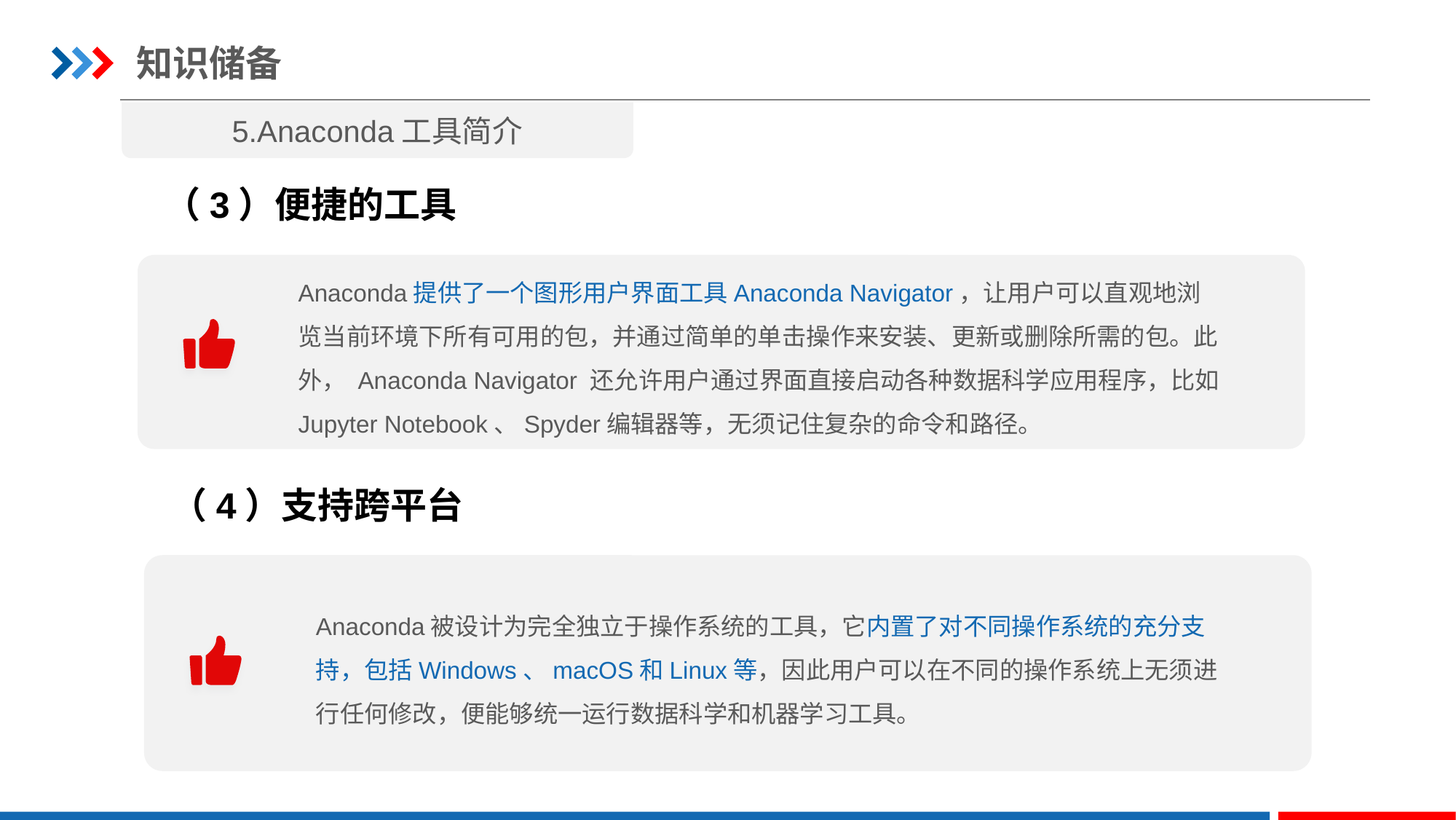

知识储备

5.Anaconda工具简介
（3）便捷的工具

Anaconda提供了一个图形用户界面工具Anaconda Navigator，让用户可以直观地浏览当前环境下所有可用的包，并通过简单的单击操作来安装、更新或删除所需的包。此外， Anaconda Navigator 还允许用户通过界面直接启动各种数据科学应用程序，比如Jupyter Notebook、Spyder编辑器等，无须记住复杂的命令和路径。

（4）支持跨平台

Anaconda被设计为完全独立于操作系统的工具，它内置了对不同操作系统的充分支持，包括Windows、macOS和Linux等，因此用户可以在不同的操作系统上无须进行任何修改，便能够统一运行数据科学和机器学习工具。